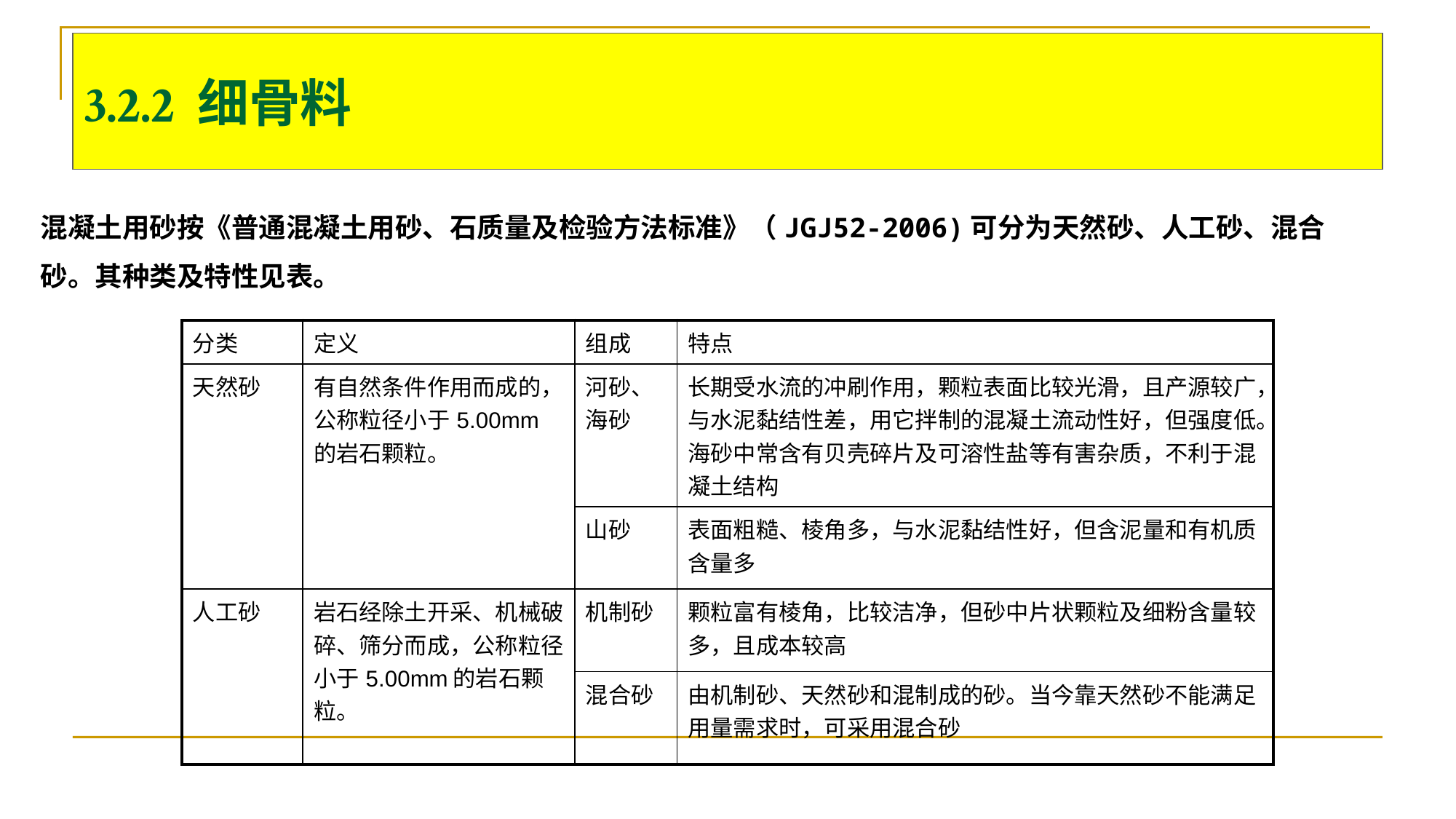

# 3.2.2 细骨料
混凝土用砂按《普通混凝土用砂、石质量及检验方法标准》（JGJ52-2006)可分为天然砂、人工砂、混合砂。其种类及特性见表。
| 分类 | 定义 | 组成 | 特点 |
| --- | --- | --- | --- |
| 天然砂 | 有自然条件作用而成的，公称粒径小于5.00mm的岩石颗粒。 | 河砂、海砂 | 长期受水流的冲刷作用，颗粒表面比较光滑，且产源较广，与水泥黏结性差，用它拌制的混凝土流动性好，但强度低。海砂中常含有贝壳碎片及可溶性盐等有害杂质，不利于混凝土结构 |
|  |  | 山砂 | 表面粗糙、棱角多，与水泥黏结性好，但含泥量和有机质含量多 |
| 人工砂 | 岩石经除土开采、机械破碎、筛分而成，公称粒径小于5.00mm的岩石颗粒。 | 机制砂 | 颗粒富有棱角，比较洁净，但砂中片状颗粒及细粉含量较多，且成本较高 |
|  |  | 混合砂 | 由机制砂、天然砂和混制成的砂。当今靠天然砂不能满足用量需求时，可采用混合砂 |